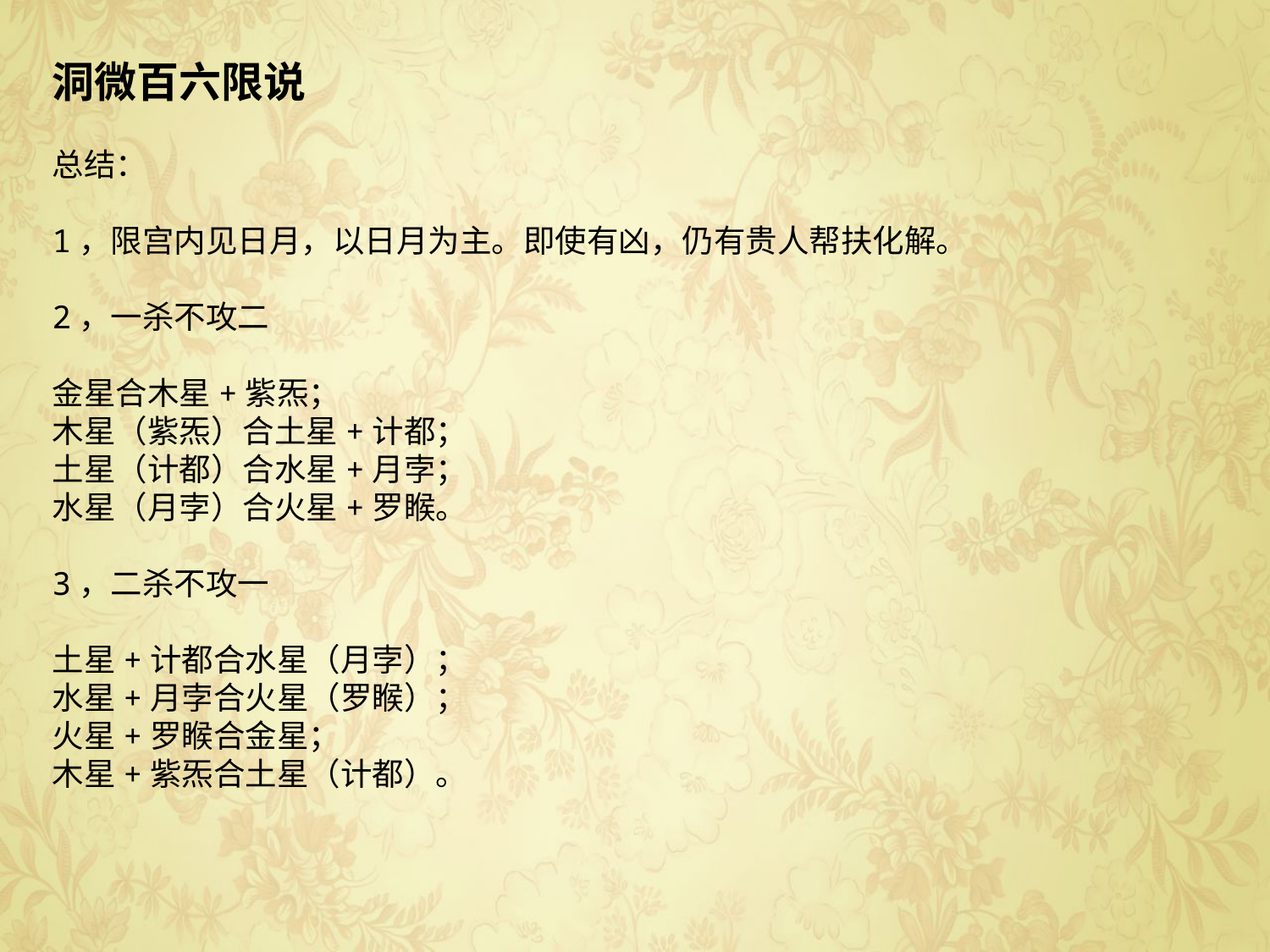

洞微百六限说

总结：

1，限宫内见日月，以日月为主。即使有凶，仍有贵人帮扶化解。

2，一杀不攻二

金星合木星+紫炁；
木星（紫炁）合土星+计都；
土星（计都）合水星+月孛；
水星（月孛）合火星+罗睺。

3，二杀不攻一

土星+计都合水星（月孛）；
水星+月孛合火星（罗睺）；
火星+罗睺合金星；
木星+紫炁合土星（计都）。